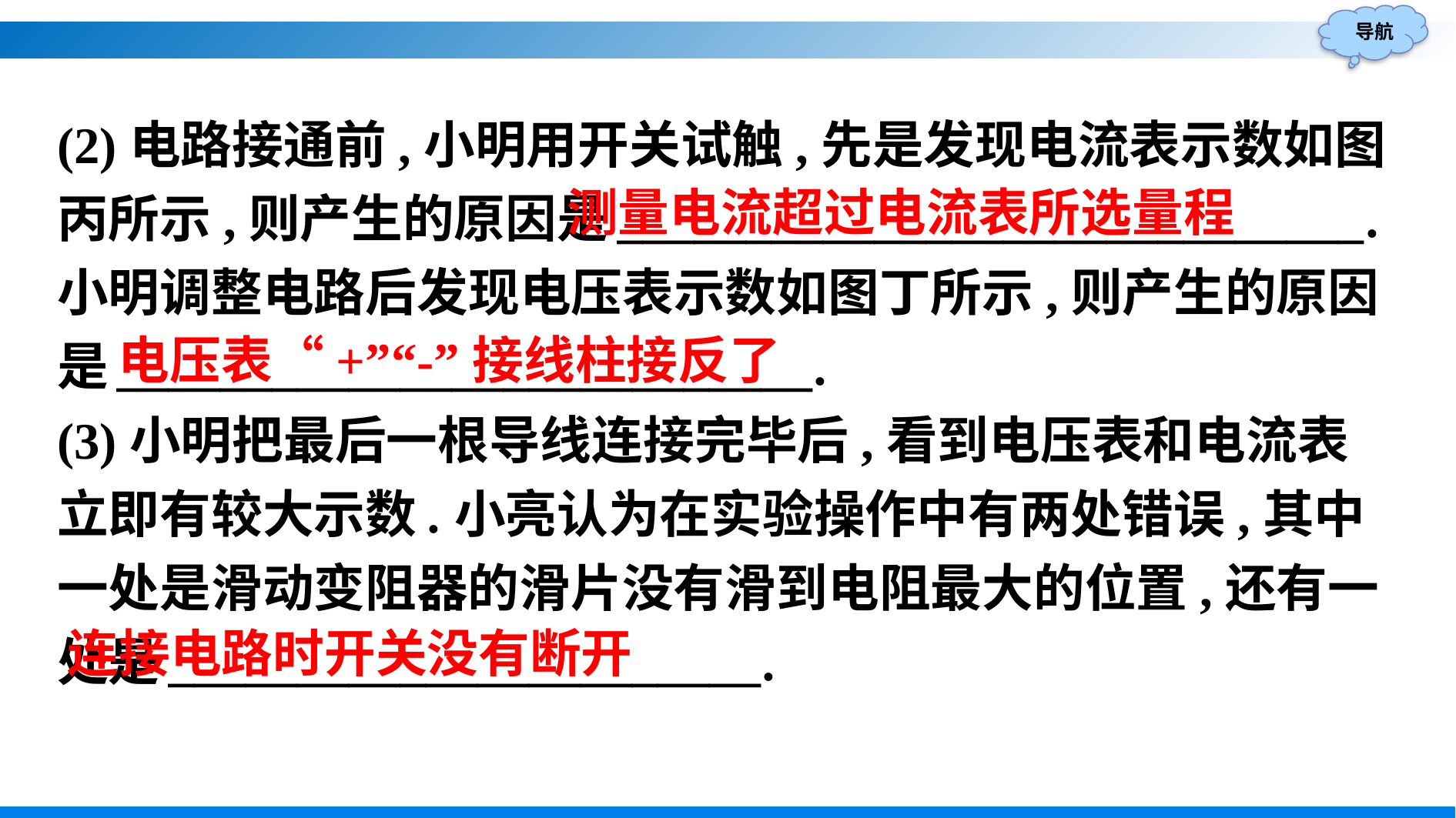

(2)电路接通前,小明用开关试触,先是发现电流表示数如图丙所示,则产生的原因是_____________________________.
小明调整电路后发现电压表示数如图丁所示,则产生的原因是___________________________.
(3)小明把最后一根导线连接完毕后,看到电压表和电流表立即有较大示数.小亮认为在实验操作中有两处错误,其中一处是滑动变阻器的滑片没有滑到电阻最大的位置,还有一处是_______________________.
测量电流超过电流表所选量程
电压表“+”“-”接线柱接反了
连接电路时开关没有断开